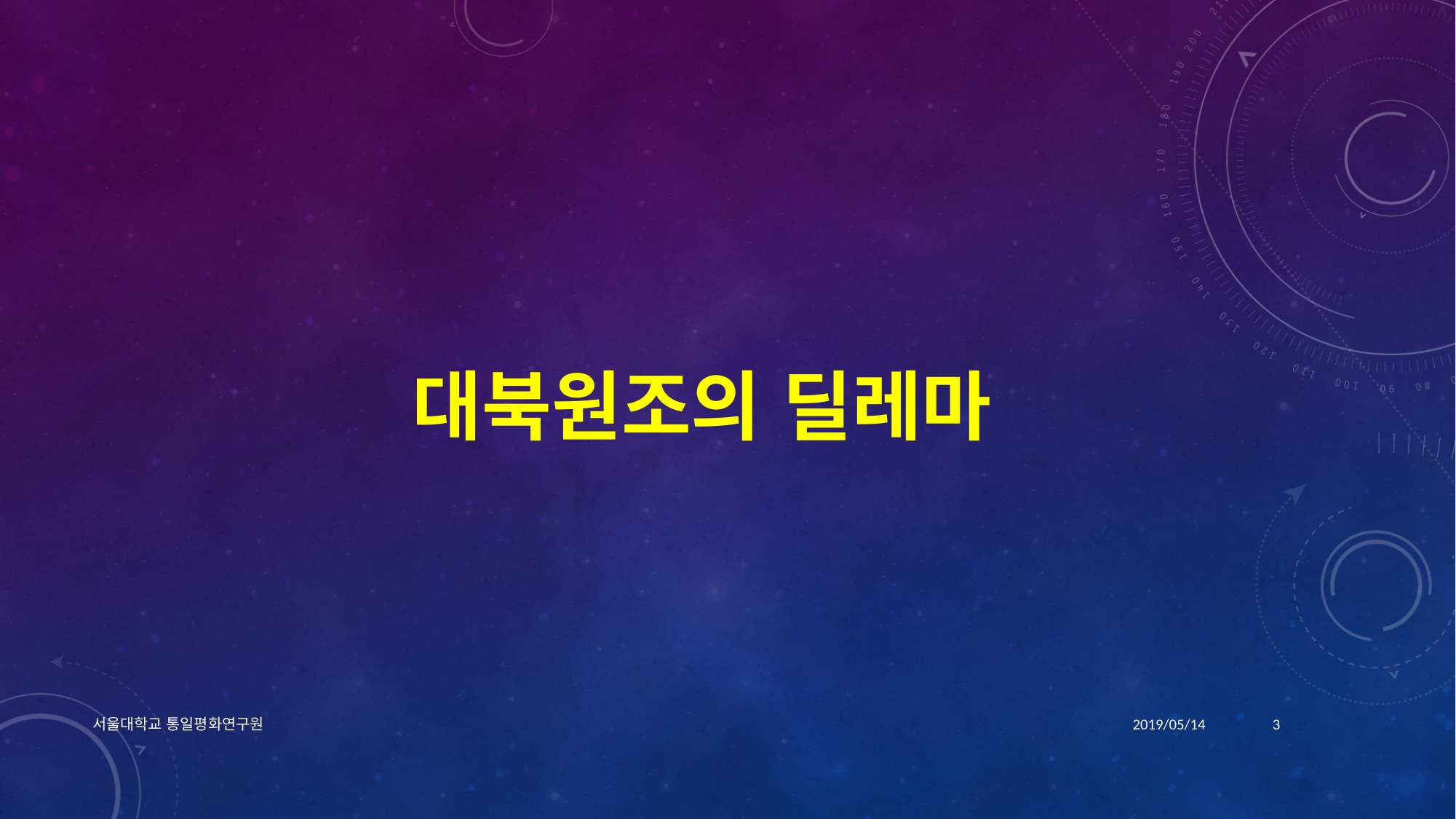

# 대북원조의 딜레마
서울대학교 통일평화연구원
2019/05/14
3